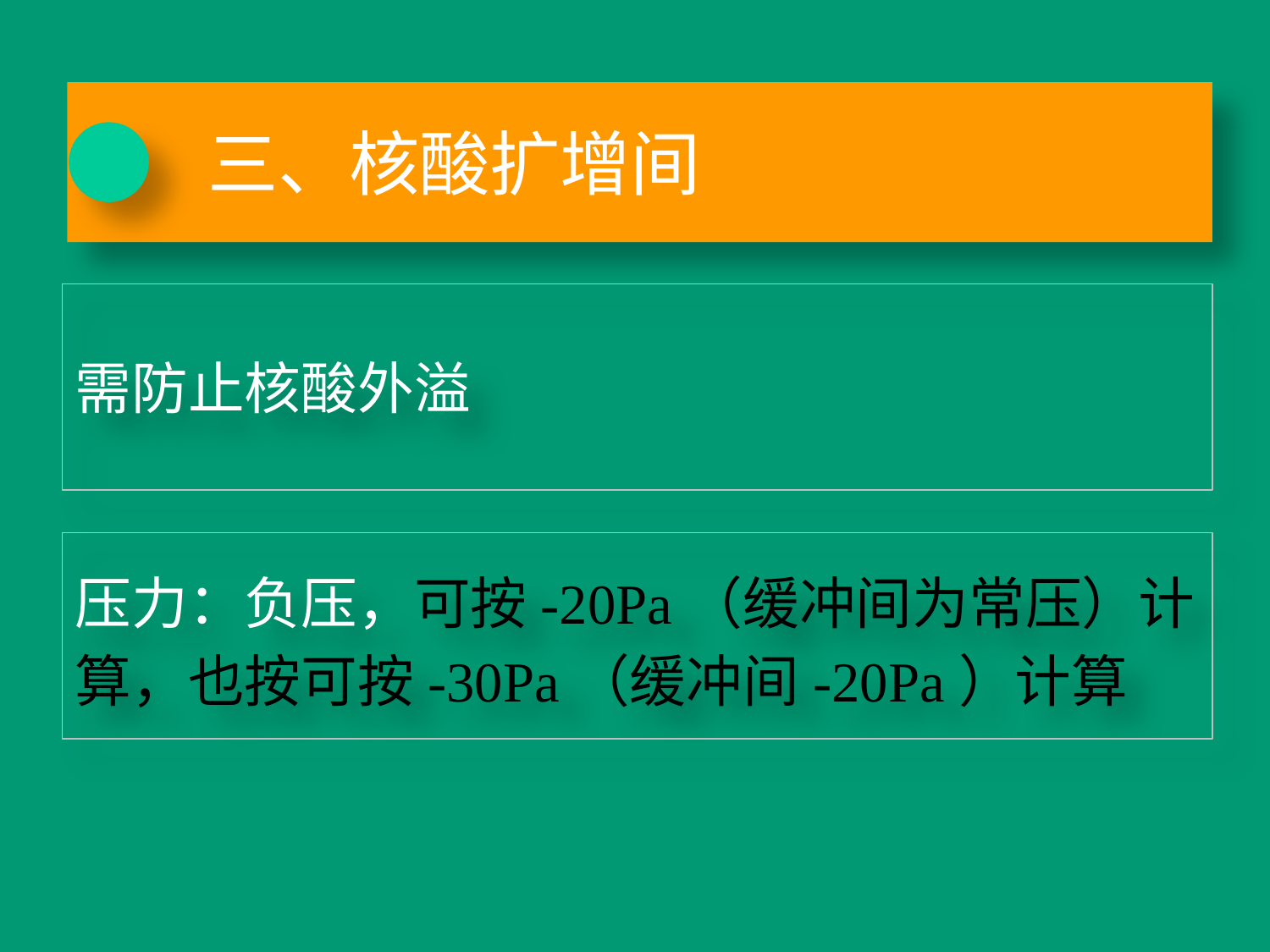

三、核酸扩增间

需防止核酸外溢
压力：负压，可按-20Pa（缓冲间为常压）计算，也按可按-30Pa（缓冲间-20Pa）计算